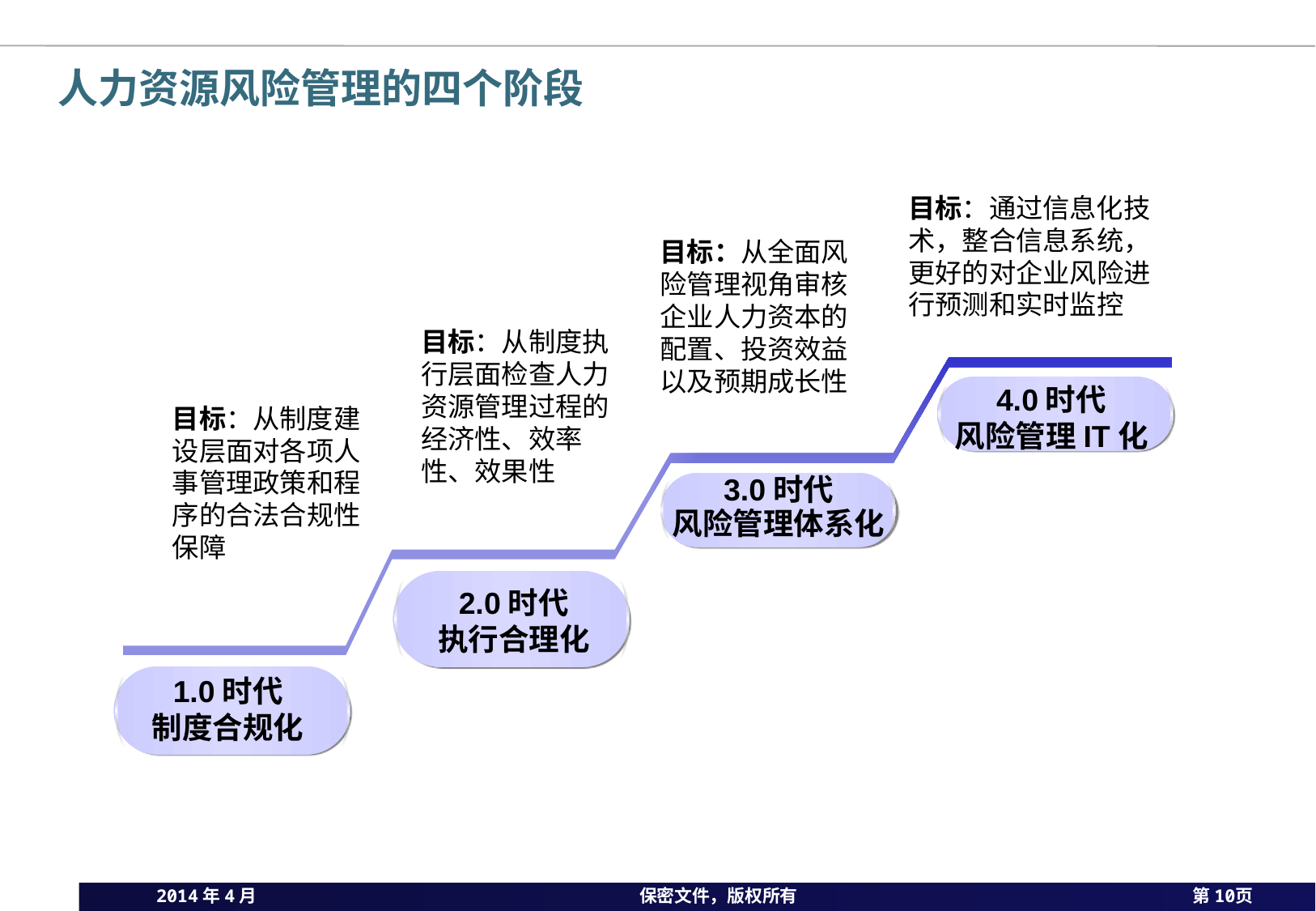

# 人力资源风险管理的四个阶段
目标：通过信息化技术，整合信息系统，更好的对企业风险进行预测和实时监控
4.0时代
风险管理IT化

目标：从全面风险管理视角审核企业人力资本的配置、投资效益以及预期成长性
3.0时代
风险管理体系化

目标：从制度执行层面检查人力资源管理过程的经济性、效率性、效果性

2.0时代
执行合理化

目标：从制度建设层面对各项人事管理政策和程序的合法合规性保障

1.0时代
制度合规化